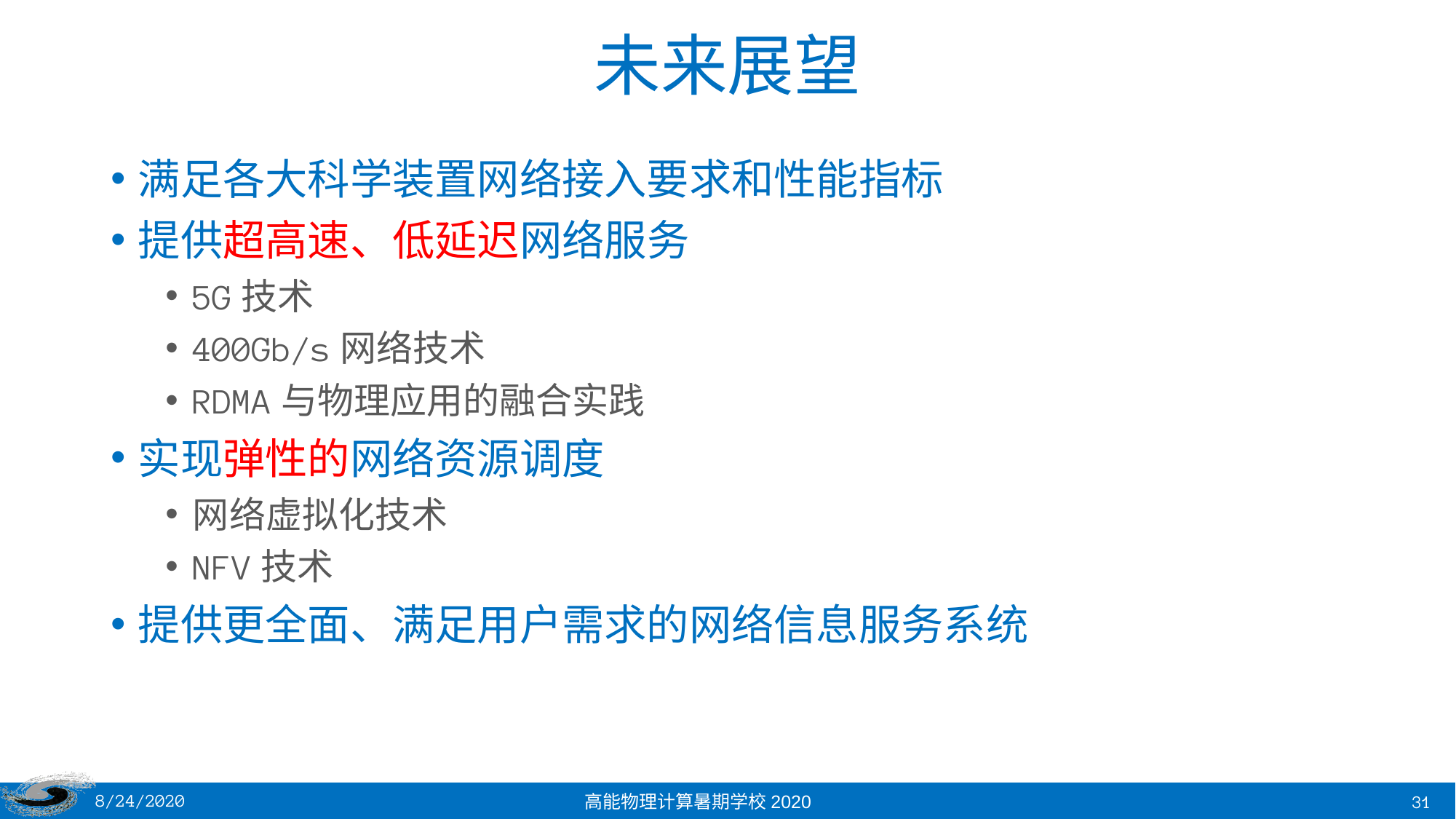

# 未来展望
满足各大科学装置网络接入要求和性能指标
提供超高速、低延迟网络服务
5G技术
400Gb/s网络技术
RDMA与物理应用的融合实践
实现弹性的网络资源调度
网络虚拟化技术
NFV技术
提供更全面、满足用户需求的网络信息服务系统

高能物理计算暑期学校2020
8/24/2020
31